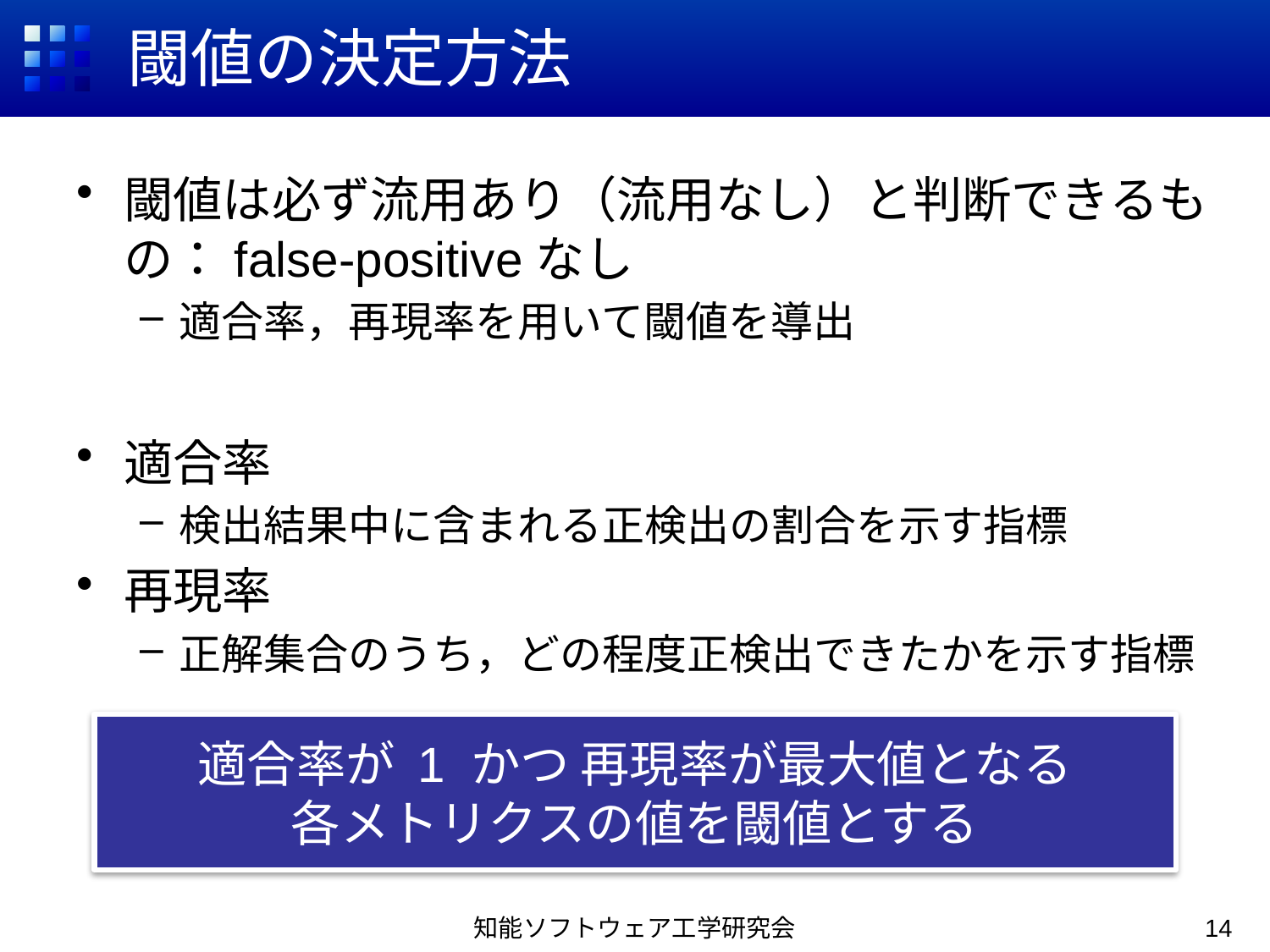

# 閾値の決定方法
閾値は必ず流用あり（流用なし）と判断できるもの：false-positiveなし
適合率，再現率を用いて閾値を導出

適合率
検出結果中に含まれる正検出の割合を示す指標
再現率
正解集合のうち，どの程度正検出できたかを示す指標
適合率が 1 かつ 再現率が最大値となる
各メトリクスの値を閾値とする
知能ソフトウェア工学研究会
14